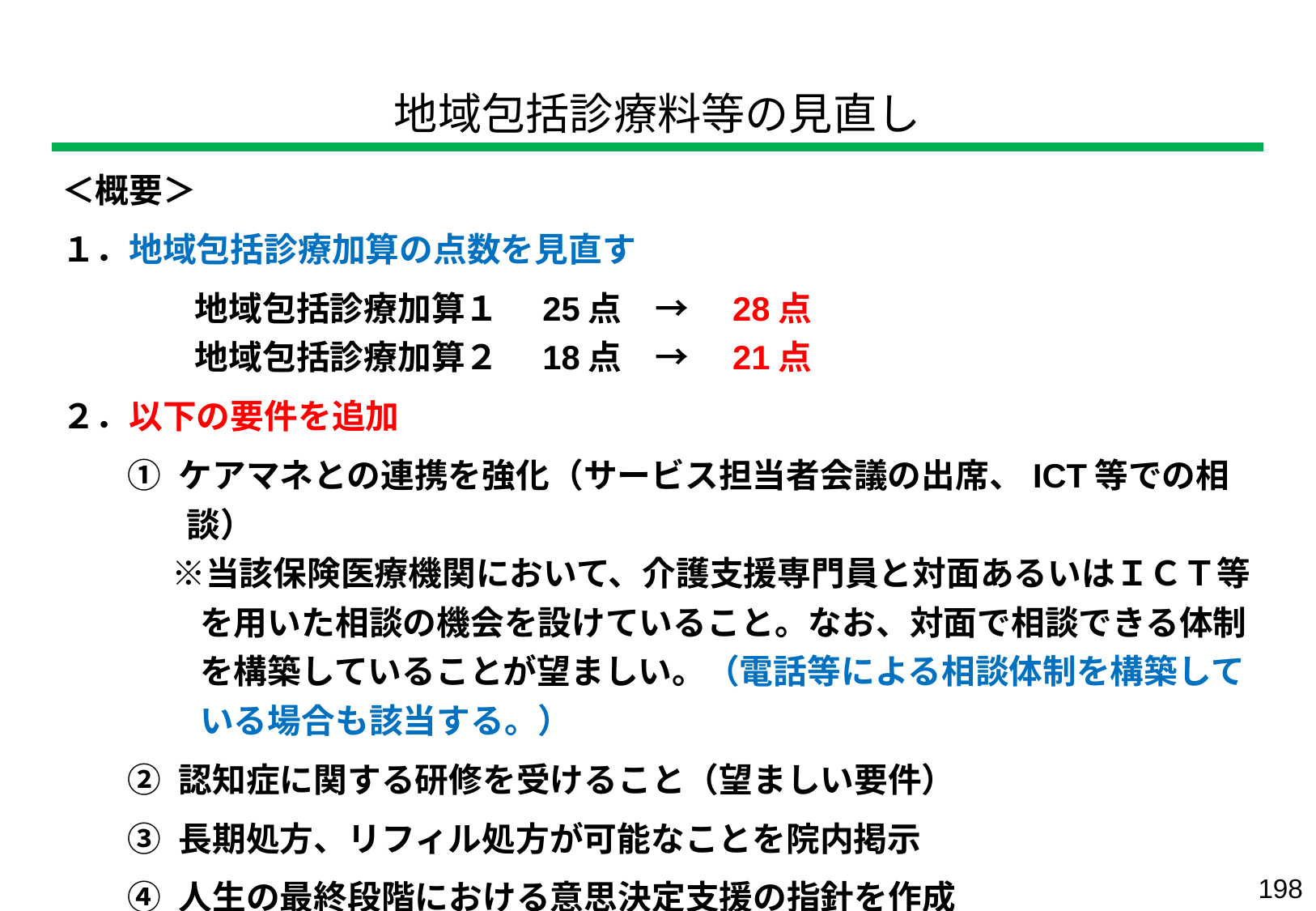

| 地域包括診療料等の見直し |
| --- |
| ＜概要＞ １．地域包括診療加算の点数を見直す 　　地域包括診療加算１　25点　→　28点 　　地域包括診療加算２　18点　→　21点 ２．以下の要件を追加 ① ケアマネとの連携を強化（サービス担当者会議の出席、ICT等での相談） 　※当該保険医療機関において、介護支援専門員と対面あるいはＩＣＴ等を用いた相談の機会を設けていること。なお、対面で相談できる体制を構築していることが望ましい。（電話等による相談体制を構築している場合も該当する。） ② 認知症に関する研修を受けること（望ましい要件） ③ 長期処方、リフィル処方が可能なことを院内掲示 ④ 人生の最終段階における意思決定支援の指針を作成 ⑤ 患者や家族からの求めに応じて治療内容について文書を交付 ⑥ ①、③については、原則として、ウェブサイトに掲載する |
| --- |
198